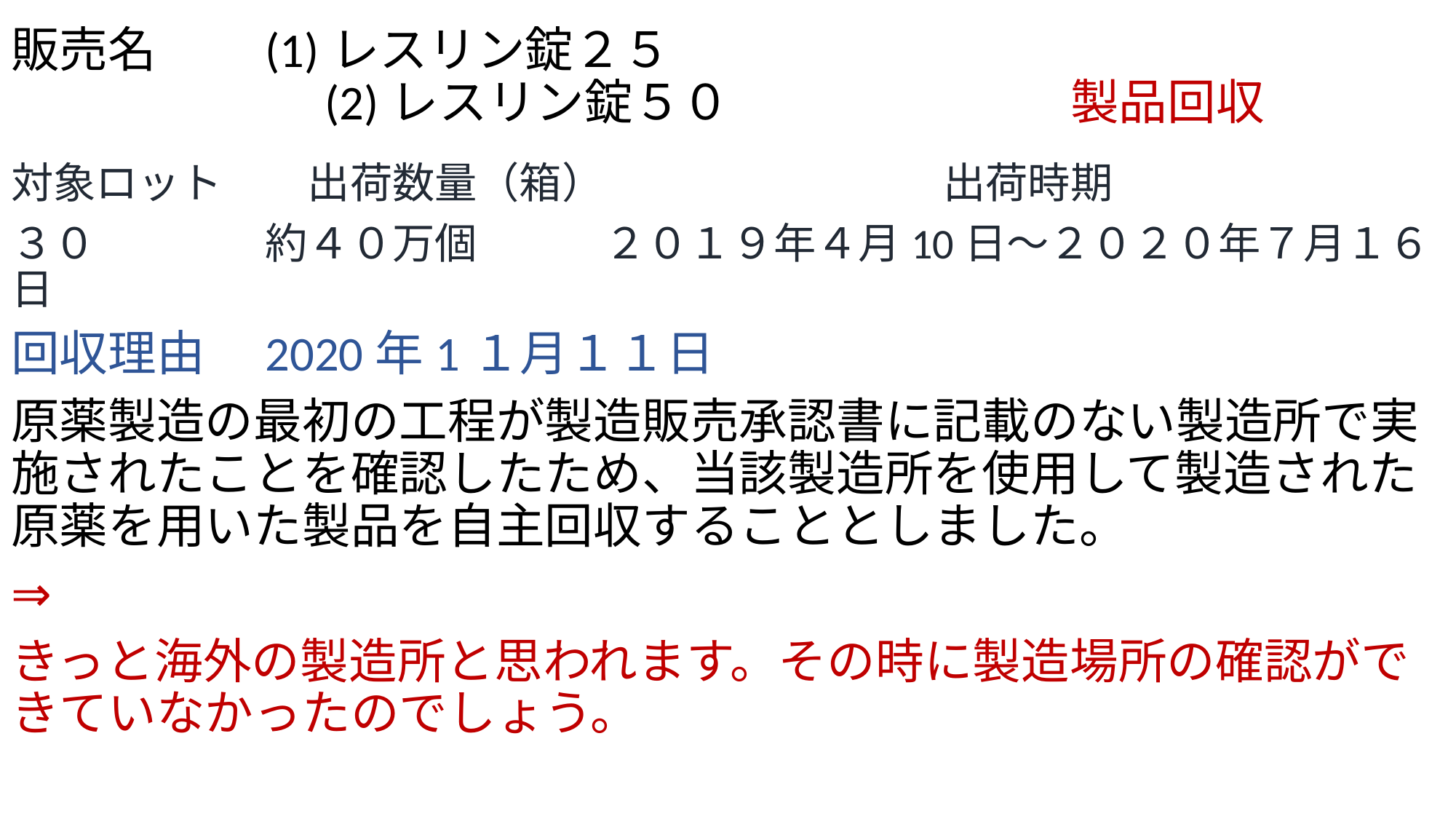

# 販売名　　(1)レスリン錠２５ 　　　　　　 (2)レスリン錠５０　　　　　　　製品回収
対象ロット　　出荷数量（箱）　　　　　　　　出荷時期
３０　　　　約４０万個　　　２０１９年４月10日～２０２０年７月１６日
回収理由　2020年1１月１１日
原薬製造の最初の工程が製造販売承認書に記載のない製造所で実施されたことを確認したため、当該製造所を使用して製造された原薬を用いた製品を自主回収することとしました。
⇒
きっと海外の製造所と思われます。その時に製造場所の確認ができていなかったのでしょう。